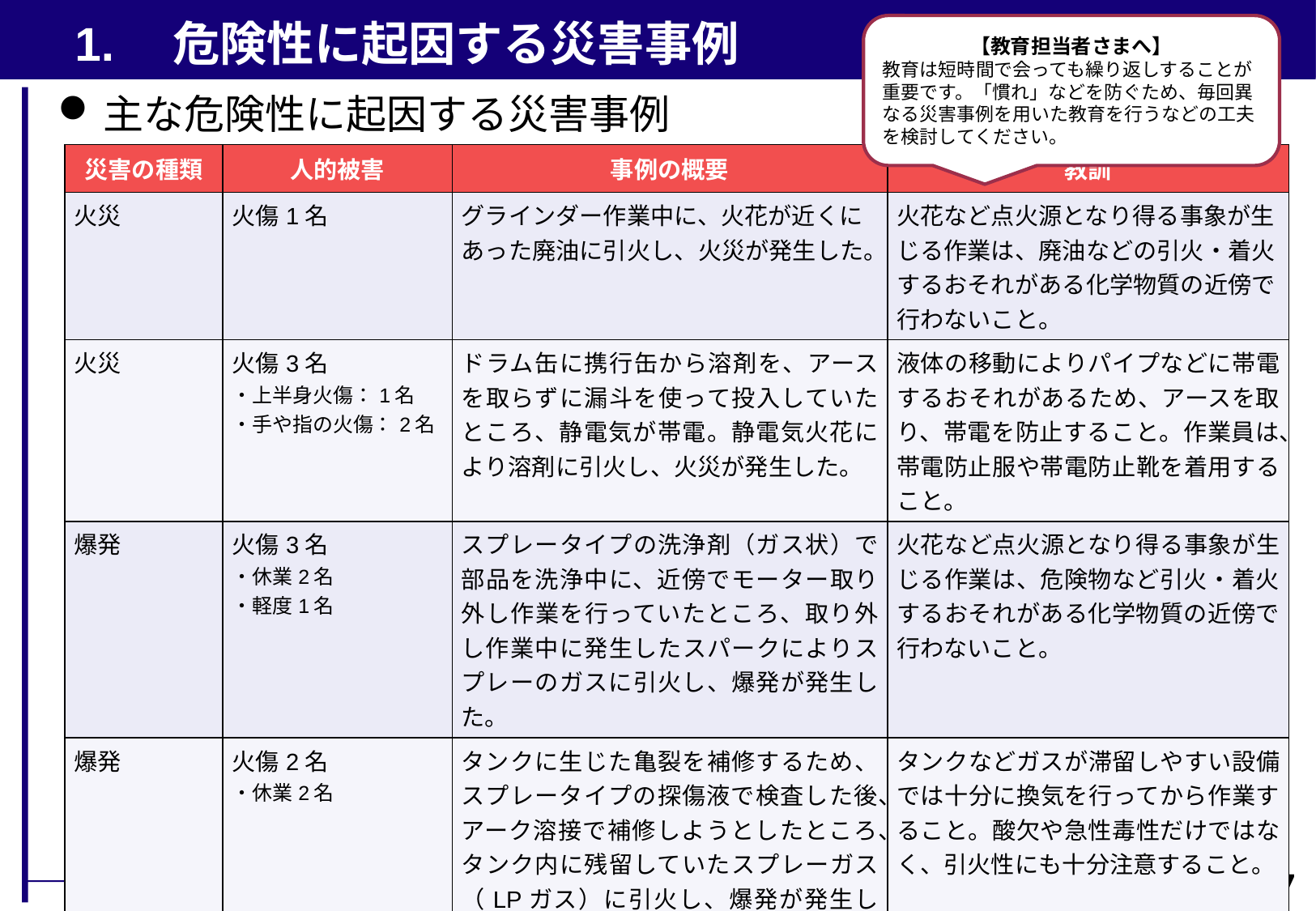

1.　危険性に起因する災害事例
【教育担当者さまへ】
教育は短時間で会っても繰り返しすることが重要です。「慣れ」などを防ぐため、毎回異なる災害事例を用いた教育を行うなどの工夫を検討してください。
主な危険性に起因する災害事例
| 災害の種類 | 人的被害 | 事例の概要 | 教訓 |
| --- | --- | --- | --- |
| 火災 | 火傷1名 | グラインダー作業中に、火花が近くにあった廃油に引火し、火災が発生した。 | 火花など点火源となり得る事象が生じる作業は、廃油などの引火・着火するおそれがある化学物質の近傍で行わないこと。 |
| 火災 | 火傷3名 ・上半身火傷：1名 ・手や指の火傷：2名 | ドラム缶に携行缶から溶剤を、アースを取らずに漏斗を使って投入していたところ、静電気が帯電。静電気火花により溶剤に引火し、火災が発生した。 | 液体の移動によりパイプなどに帯電するおそれがあるため、アースを取り、帯電を防止すること。作業員は、帯電防止服や帯電防止靴を着用すること。 |
| 爆発 | 火傷3名 ・休業2名 ・軽度1名 | スプレータイプの洗浄剤（ガス状）で部品を洗浄中に、近傍でモーター取り外し作業を行っていたところ、取り外し作業中に発生したスパークによりスプレーのガスに引火し、爆発が発生した。 | 火花など点火源となり得る事象が生じる作業は、危険物など引火・着火するおそれがある化学物質の近傍で行わないこと。 |
| 爆発 | 火傷2名 ・休業2名 | タンクに生じた亀裂を補修するため、スプレータイプの探傷液で検査した後、アーク溶接で補修しようとしたところ、タンク内に残留していたスプレーガス（LPガス）に引火し、爆発が発生した。 | タンクなどガスが滞留しやすい設備では十分に換気を行ってから作業すること。酸欠や急性毒性だけではなく、引火性にも十分注意すること。 |
7